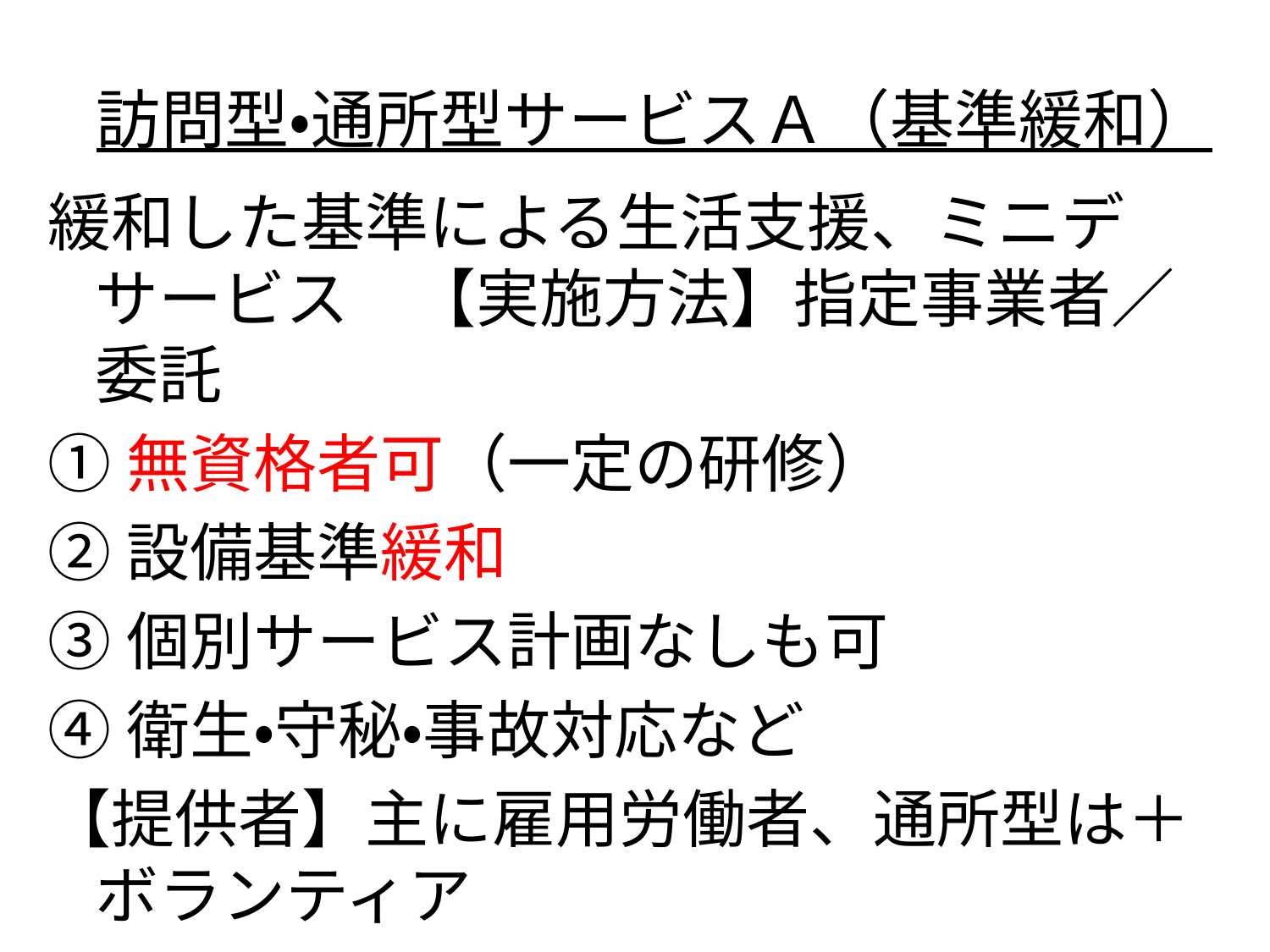

# 訪問型・通所型サービスＡ（基準緩和）
緩和した基準による生活支援、ミニデサービス　【実施方法】指定事業者／委託
①無資格者可（一定の研修）
②設備基準緩和
③個別サービス計画なしも可
④衛生・守秘・事故対応など
【提供者】主に雇用労働者、通所型は＋ボランティア